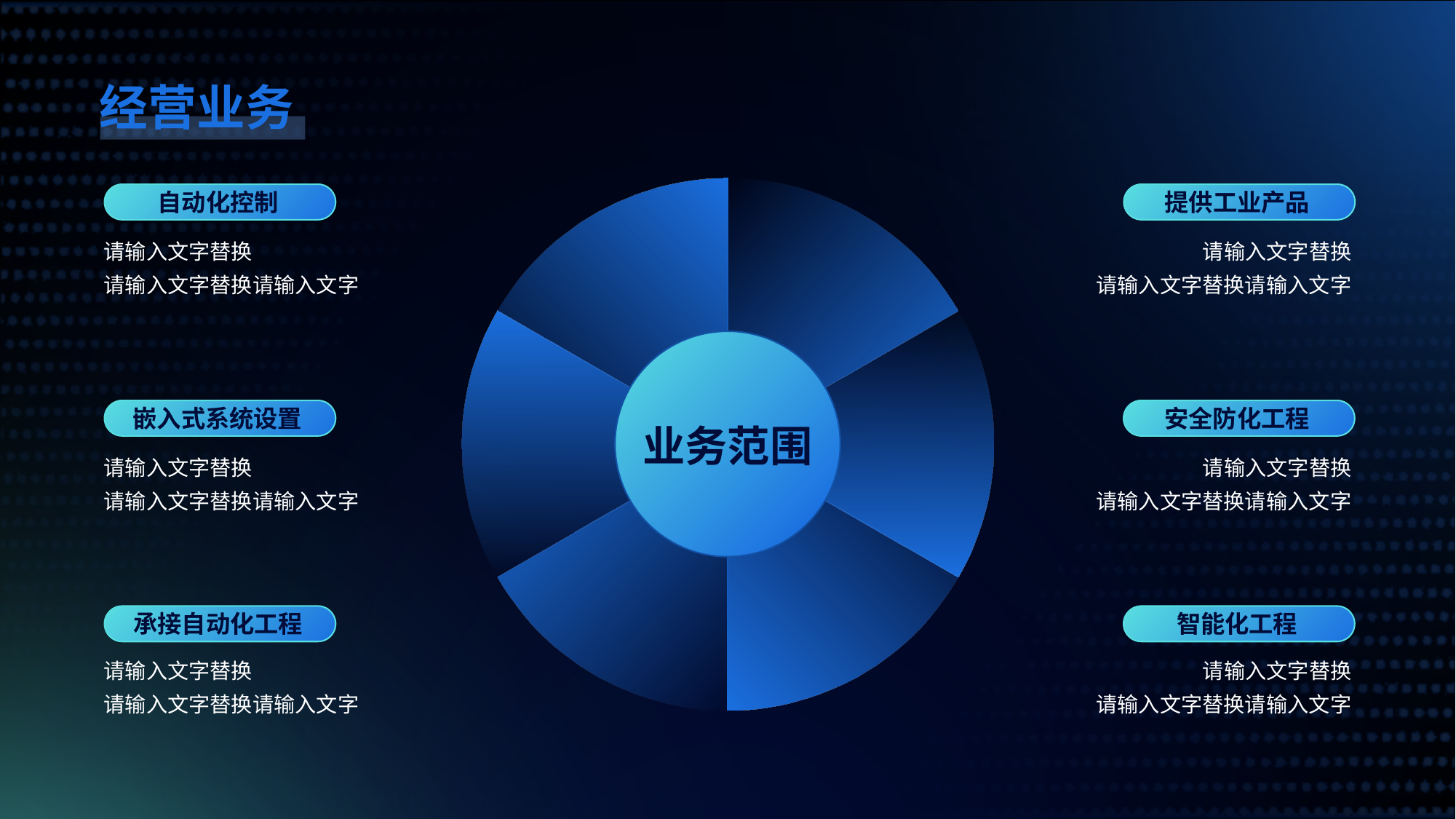

经营业务

### Chart

| Category | 销售额 |
|---|---|
| 第一季度 | 1.0 |
| 第二季度 | 1.0 |
| 第三季度 | 1.0 |
| 第四季度 | 1.0 |
自动化控制
提供工业产品

请输入文字替换
请输入文字替换请输入文字
请输入文字替换
请输入文字替换请输入文字

业务范围
嵌入式系统设置
安全防化工程

请输入文字替换
请输入文字替换请输入文字
请输入文字替换
请输入文字替换请输入文字
承接自动化工程
智能化工程

请输入文字替换
请输入文字替换请输入文字
请输入文字替换
请输入文字替换请输入文字